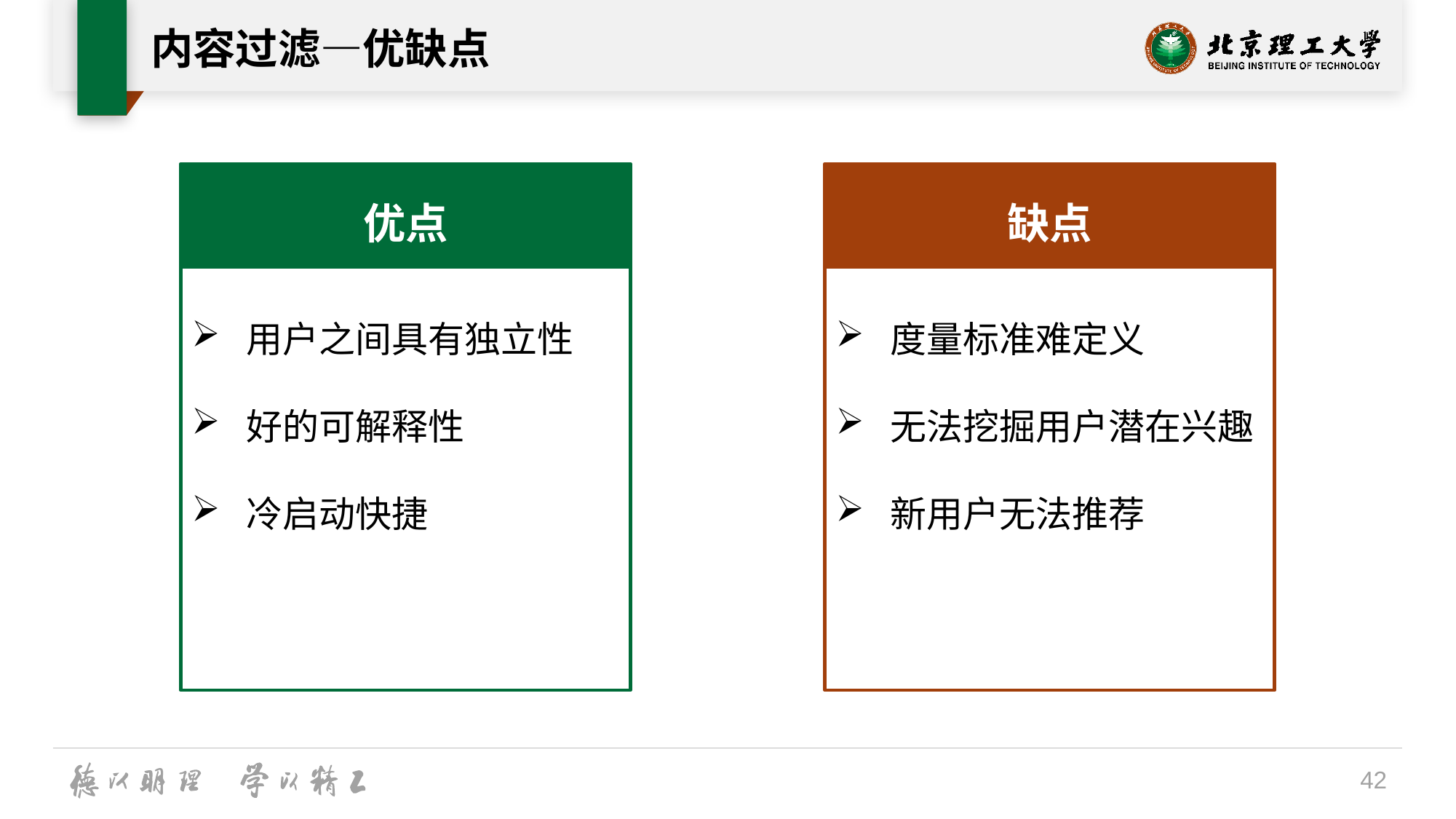

# 内容过滤—优缺点
优点
缺点
度量标准难定义
无法挖掘用户潜在兴趣
新用户无法推荐
用户之间具有独立性
好的可解释性
冷启动快捷